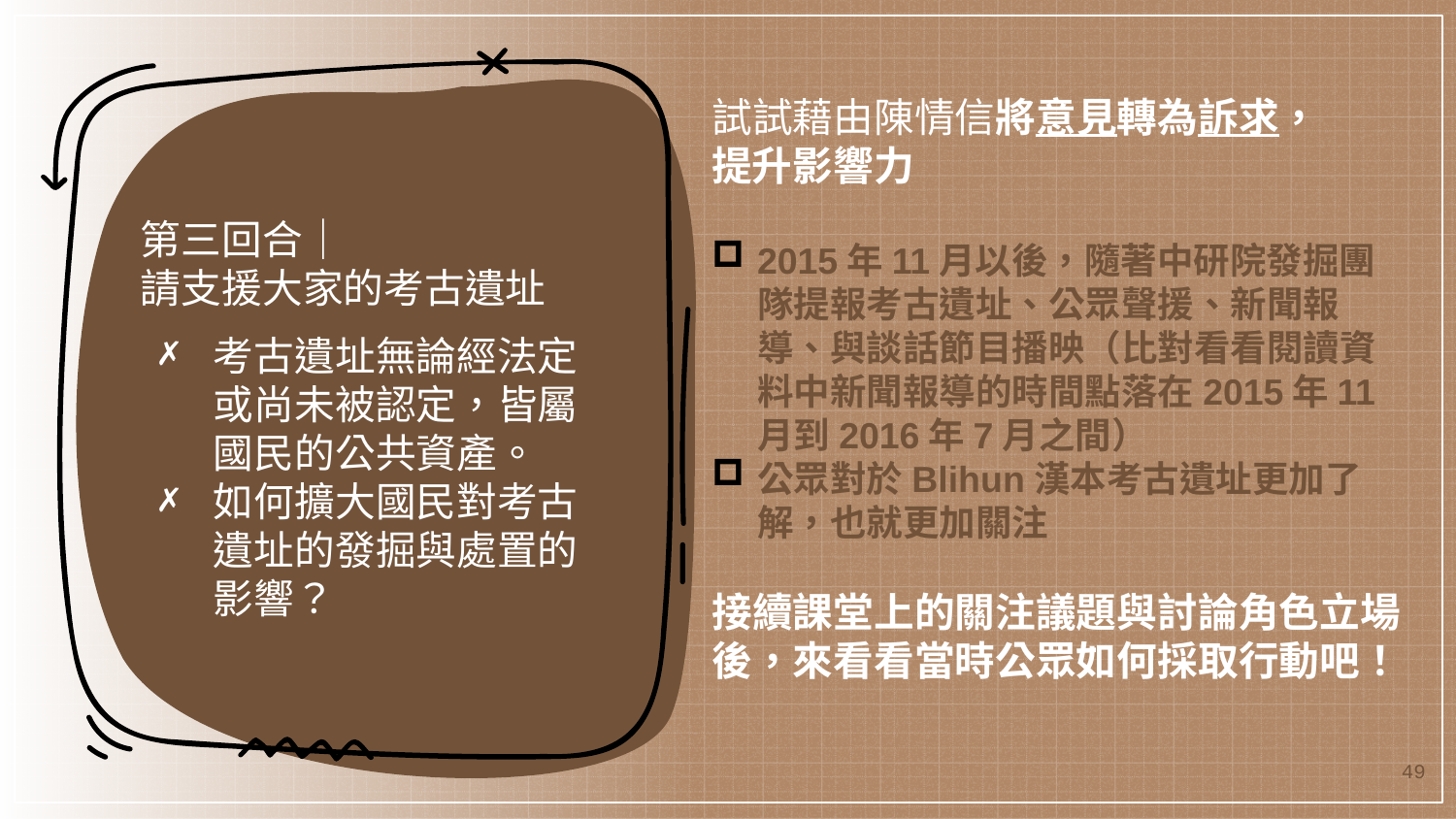

試試藉由陳情信將意見轉為訴求，
提升影響力
2015年11月以後，隨著中研院發掘團隊提報考古遺址、公眾聲援、新聞報導、與談話節目播映（比對看看閱讀資料中新聞報導的時間點落在2015年11月到2016年7月之間）
公眾對於Blihun漢本考古遺址更加了解，也就更加關注

接續課堂上的關注議題與討論角色立場後，來看看當時公眾如何採取行動吧！
# 第三回合｜ 請支援大家的考古遺址
考古遺址無論經法定或尚未被認定，皆屬國民的公共資產。
如何擴大國民對考古遺址的發掘與處置的影響？
49